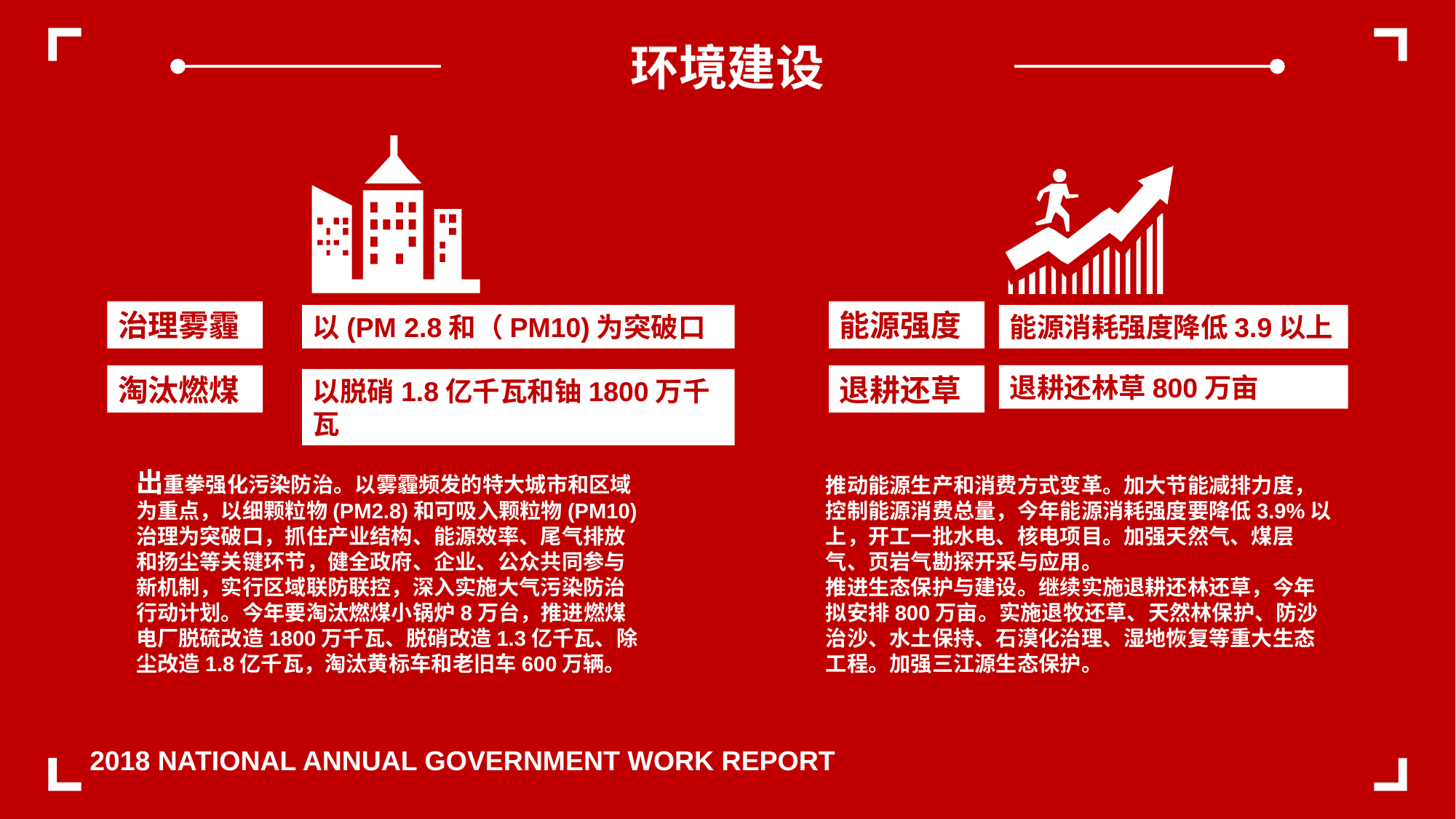

环境建设

治理雾霾
能源强度
以(PM 2.8和（PM10)为突破口
能源消耗强度降低3.9以上
退耕还林草800万亩
淘汰燃煤
退耕还草
以脱硝1.8亿千瓦和铀1800万千瓦
出重拳强化污染防治。以雾霾频发的特大城市和区域为重点，以细颗粒物(PM2.8)和可吸入颗粒物(PM10)治理为突破口，抓住产业结构、能源效率、尾气排放和扬尘等关键环节，健全政府、企业、公众共同参与新机制，实行区域联防联控，深入实施大气污染防治行动计划。今年要淘汰燃煤小锅炉8万台，推进燃煤电厂脱硫改造1800万千瓦、脱硝改造1.3亿千瓦、除尘改造1.8亿千瓦，淘汰黄标车和老旧车600万辆。
推动能源生产和消费方式变革。加大节能减排力度，控制能源消费总量，今年能源消耗强度要降低3.9%以上，开工一批水电、核电项目。加强天然气、煤层气、页岩气勘探开采与应用。
推进生态保护与建设。继续实施退耕还林还草，今年拟安排800万亩。实施退牧还草、天然林保护、防沙治沙、水土保持、石漠化治理、湿地恢复等重大生态工程。加强三江源生态保护。
2018 NATIONAL ANNUAL GOVERNMENT WORK REPORT

2018
全国

两会政府工作
报告
全文

2018
年
3
月
8
日